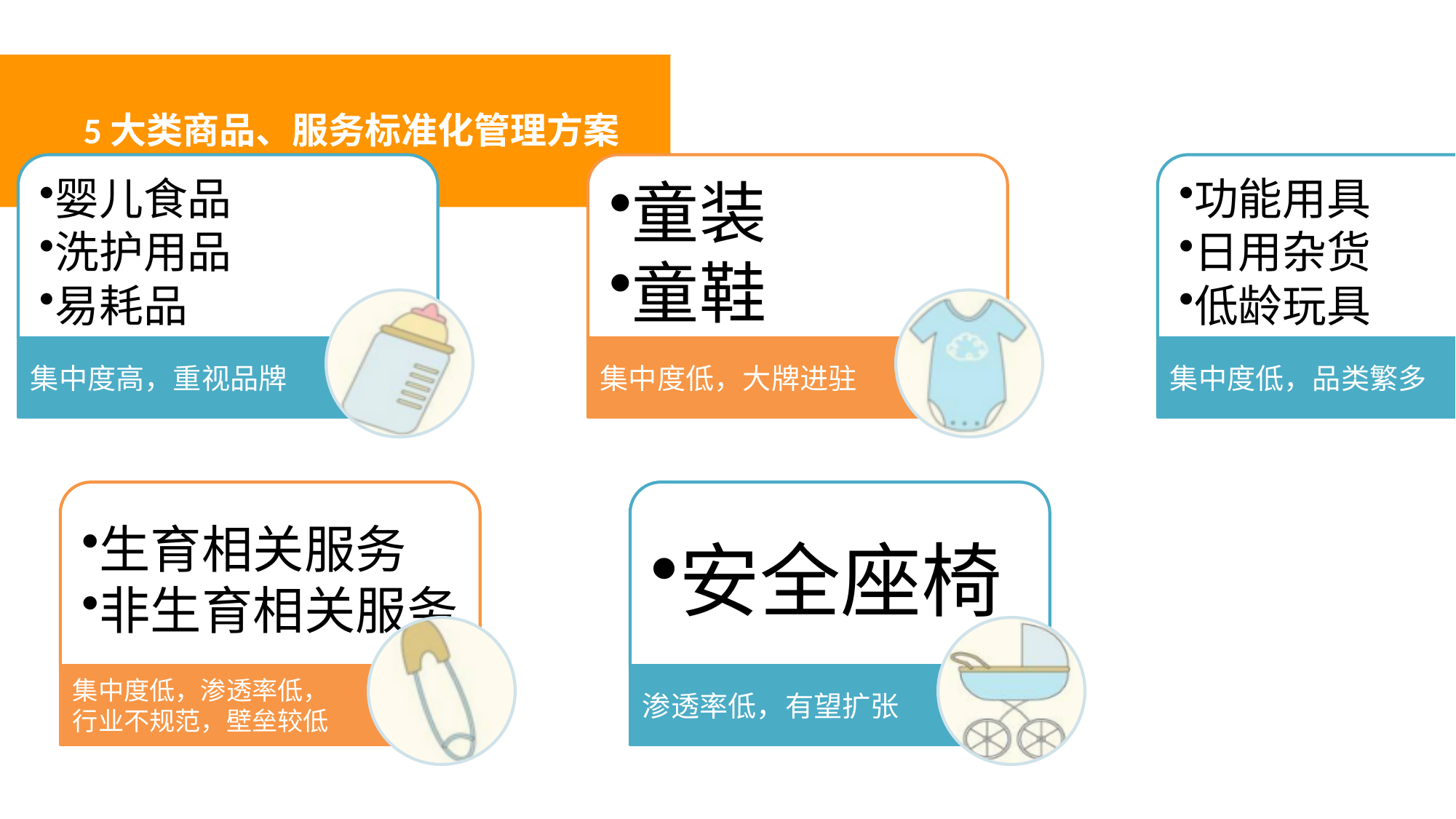

5大类商品、服务标准化管理方案
集中度高，重视品牌
婴儿食品
洗护用品
易耗品
集中度低，大牌进驻
童装
童鞋
集中度低，品类繁多
功能用具
日用杂货
低龄玩具
集中度低，渗透率低，行业不规范，壁垒较低
生育相关服务
非生育相关服务
渗透率低，有望扩张
安全座椅